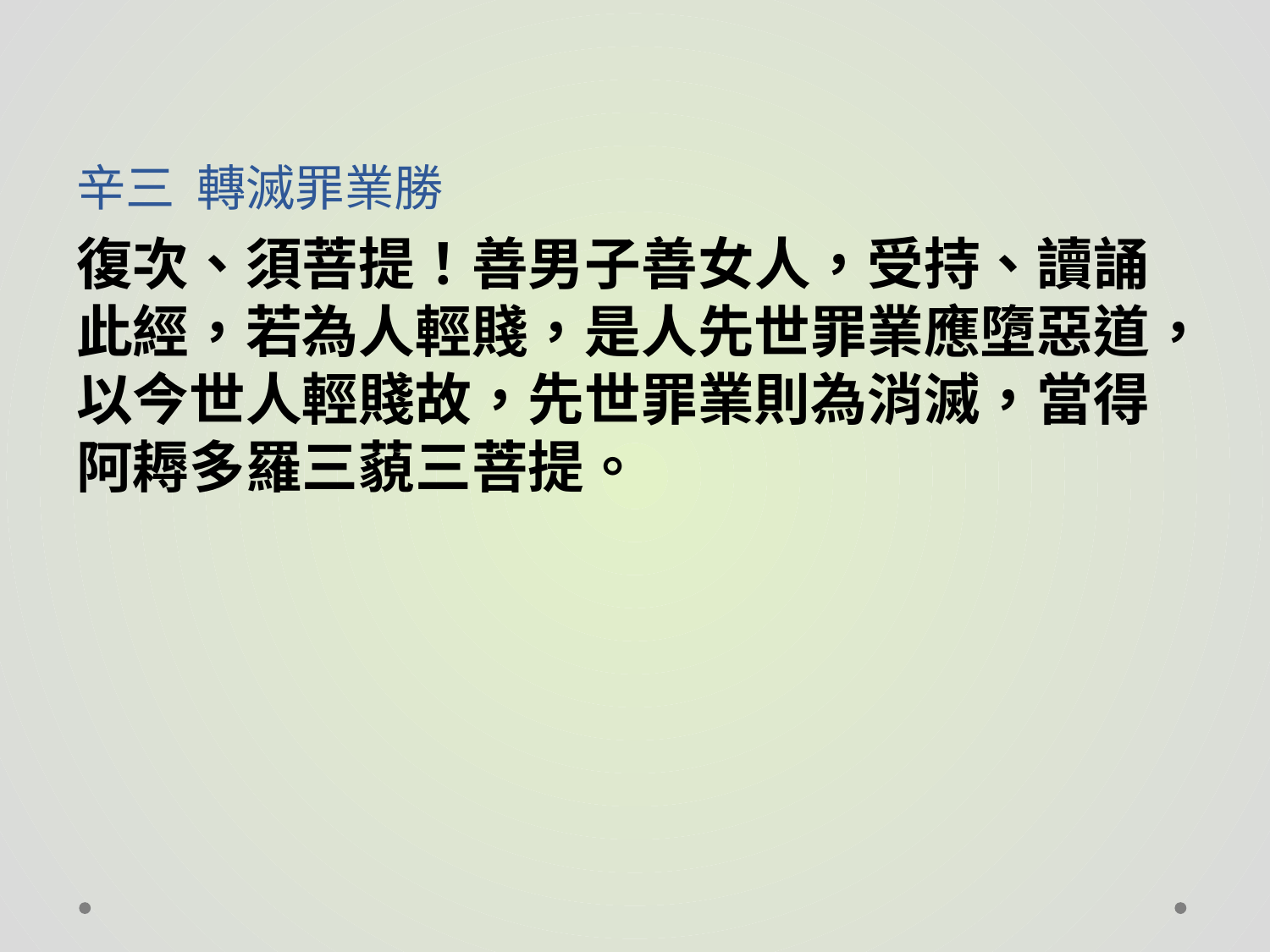

# 辛三  轉滅罪業勝
復次、須菩提！善男子善女人，受持、讀誦此經，若為人輕賤，是人先世罪業應墮惡道，以今世人輕賤故，先世罪業則為消滅，當得阿耨多羅三藐三菩提。